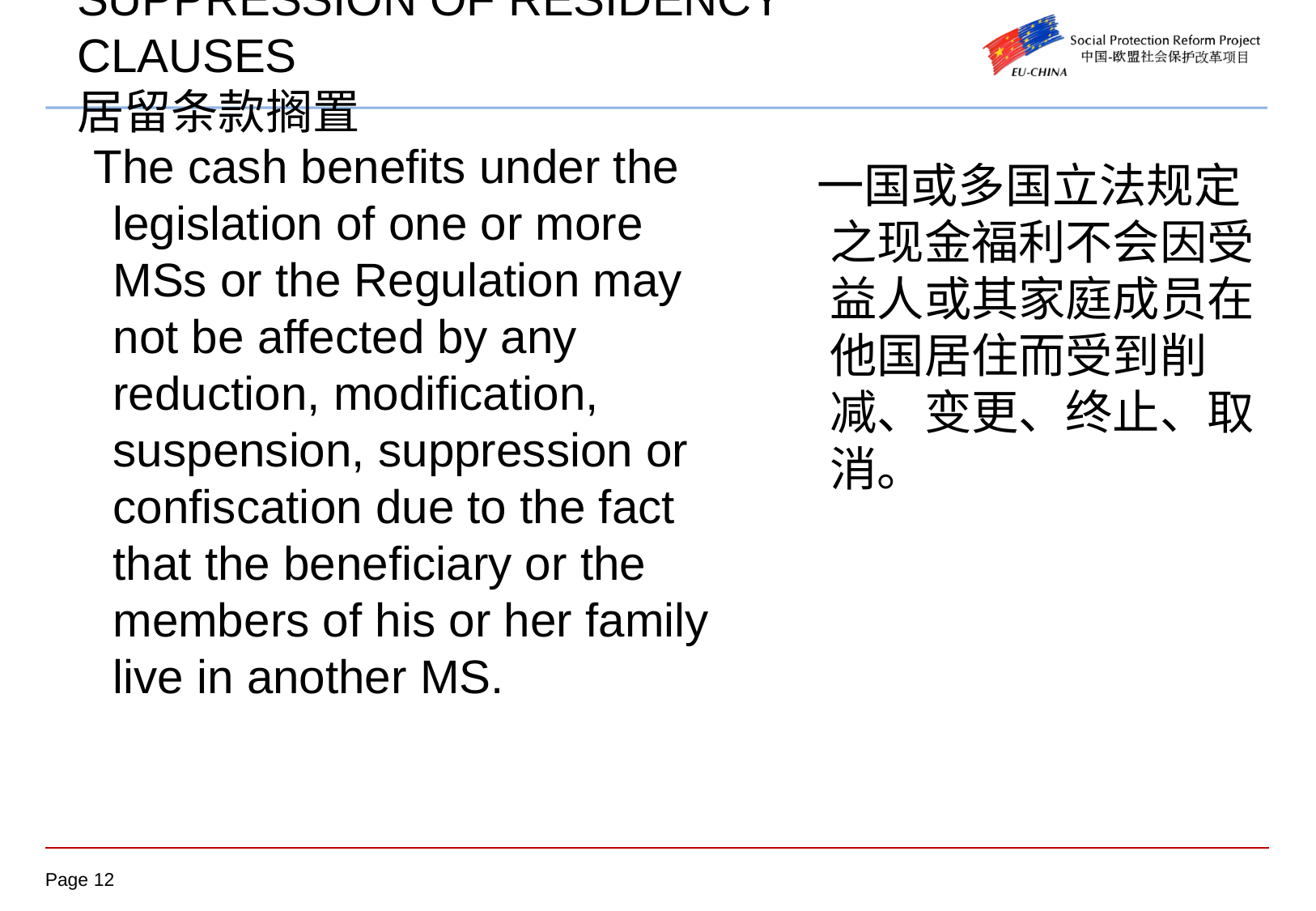

# SUPPRESSION OF RESIDENCY CLAUSES 居留条款搁置
  The cash benefits under the legislation of one or more MSs or the Regulation may not be affected by any reduction, modification, suspension, suppression or confiscation due to the fact that the beneficiary or the members of his or her family live in another MS.
  一国或多国立法规定之现金福利不会因受益人或其家庭成员在他国居住而受到削减、变更、终止、取消。